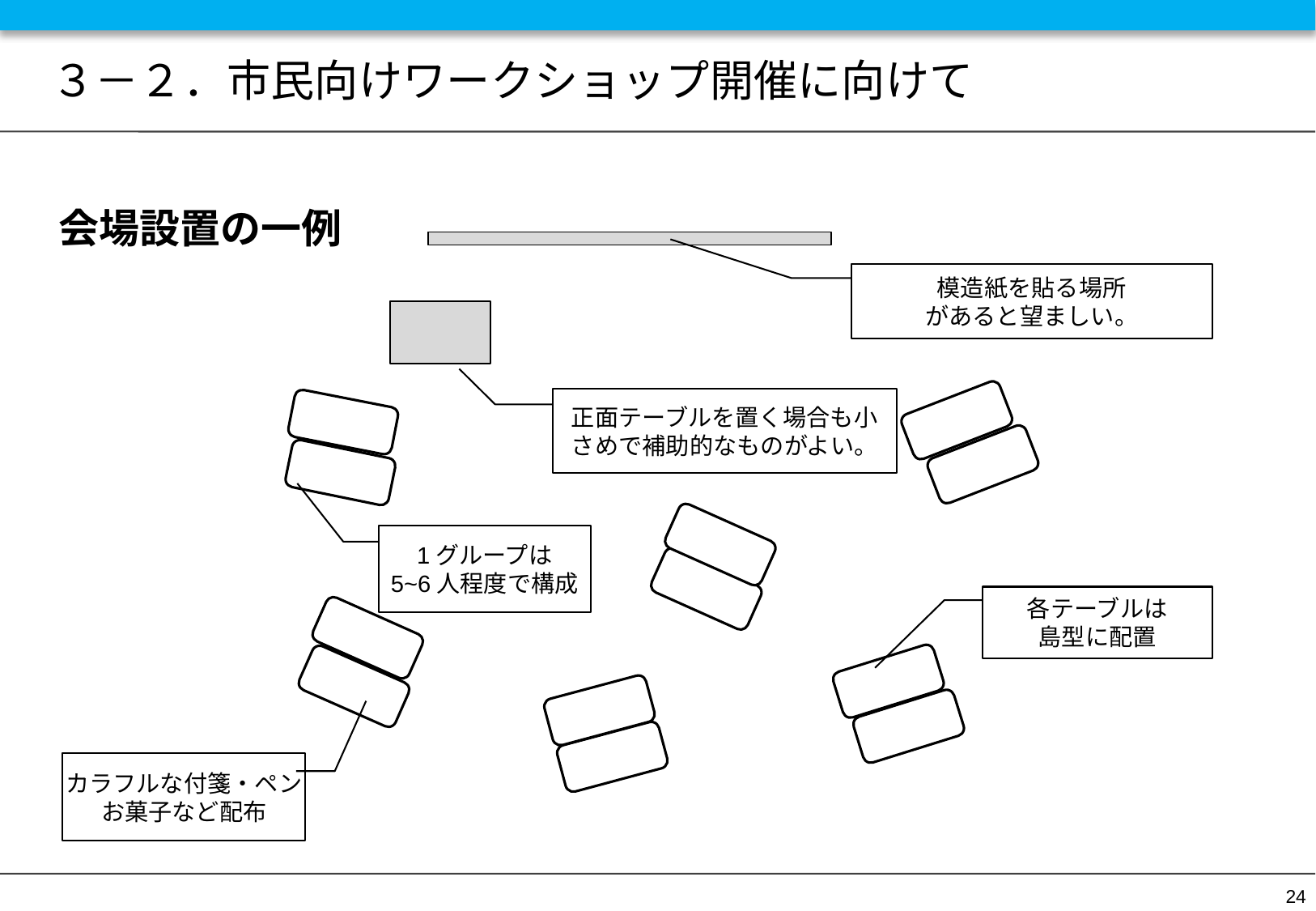

# ３－２．市民向けワークショップ開催に向けて
会場設置の一例

模造紙を貼る場所
があると望ましい。

正面テーブルを置く場合も小さめで補助的なものがよい。

1グループは
5~6人程度で構成

各テーブルは
島型に配置

カラフルな付箋・ペン
お菓子など配布
24